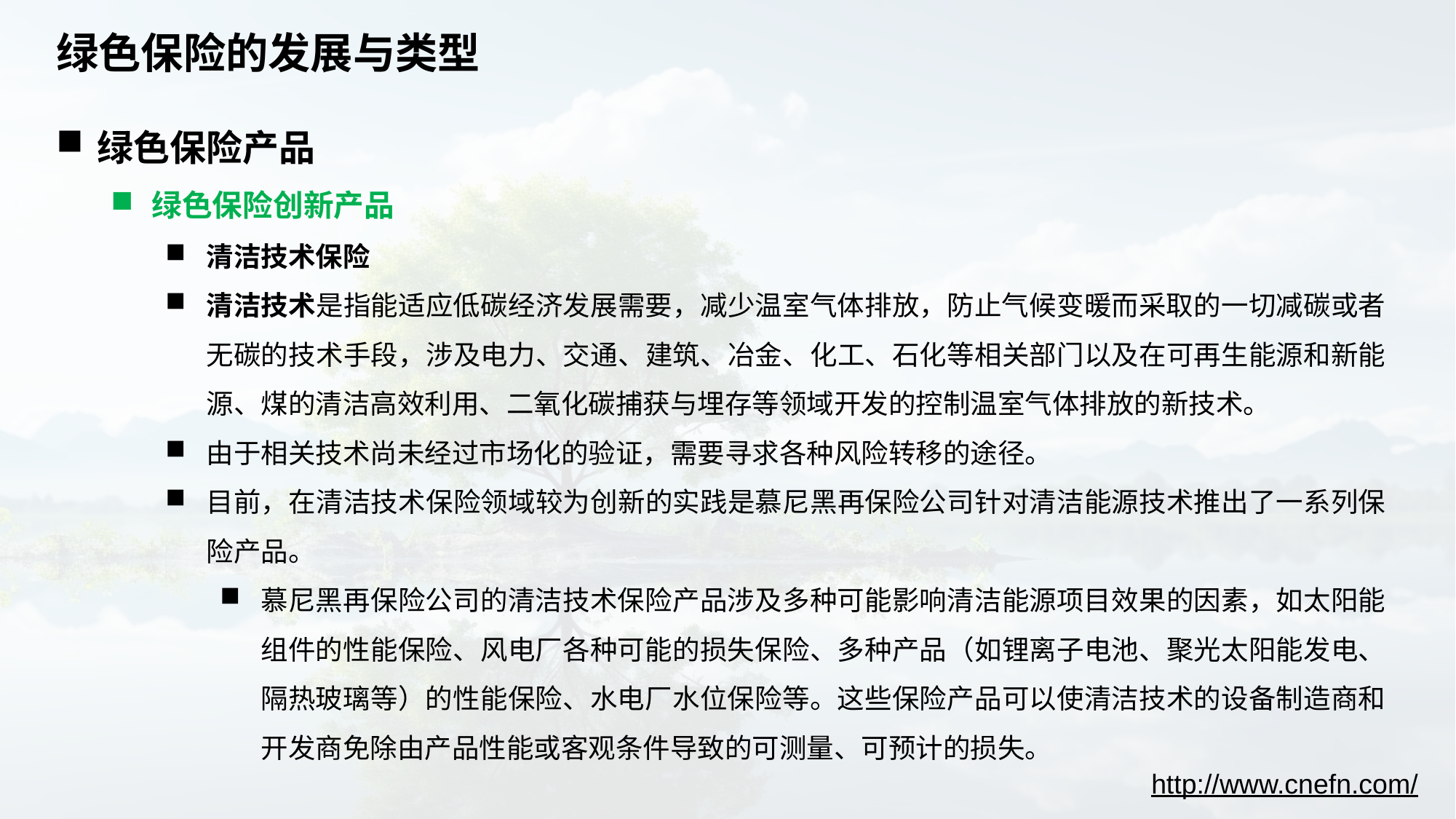

# 绿色保险的发展与类型
绿色保险产品
绿色保险创新产品
清洁技术保险
清洁技术是指能适应低碳经济发展需要，减少温室气体排放，防止气候变暖而采取的一切减碳或者无碳的技术手段，涉及电力、交通、建筑、冶金、化工、石化等相关部门以及在可再生能源和新能源、煤的清洁高效利用、二氧化碳捕获与埋存等领域开发的控制温室气体排放的新技术。
由于相关技术尚未经过市场化的验证，需要寻求各种风险转移的途径。
目前，在清洁技术保险领域较为创新的实践是慕尼黑再保险公司针对清洁能源技术推出了一系列保险产品。
慕尼黑再保险公司的清洁技术保险产品涉及多种可能影响清洁能源项目效果的因素，如太阳能组件的性能保险、风电厂各种可能的损失保险、多种产品（如锂离子电池、聚光太阳能发电、隔热玻璃等）的性能保险、水电厂水位保险等。这些保险产品可以使清洁技术的设备制造商和开发商免除由产品性能或客观条件导致的可测量、可预计的损失。